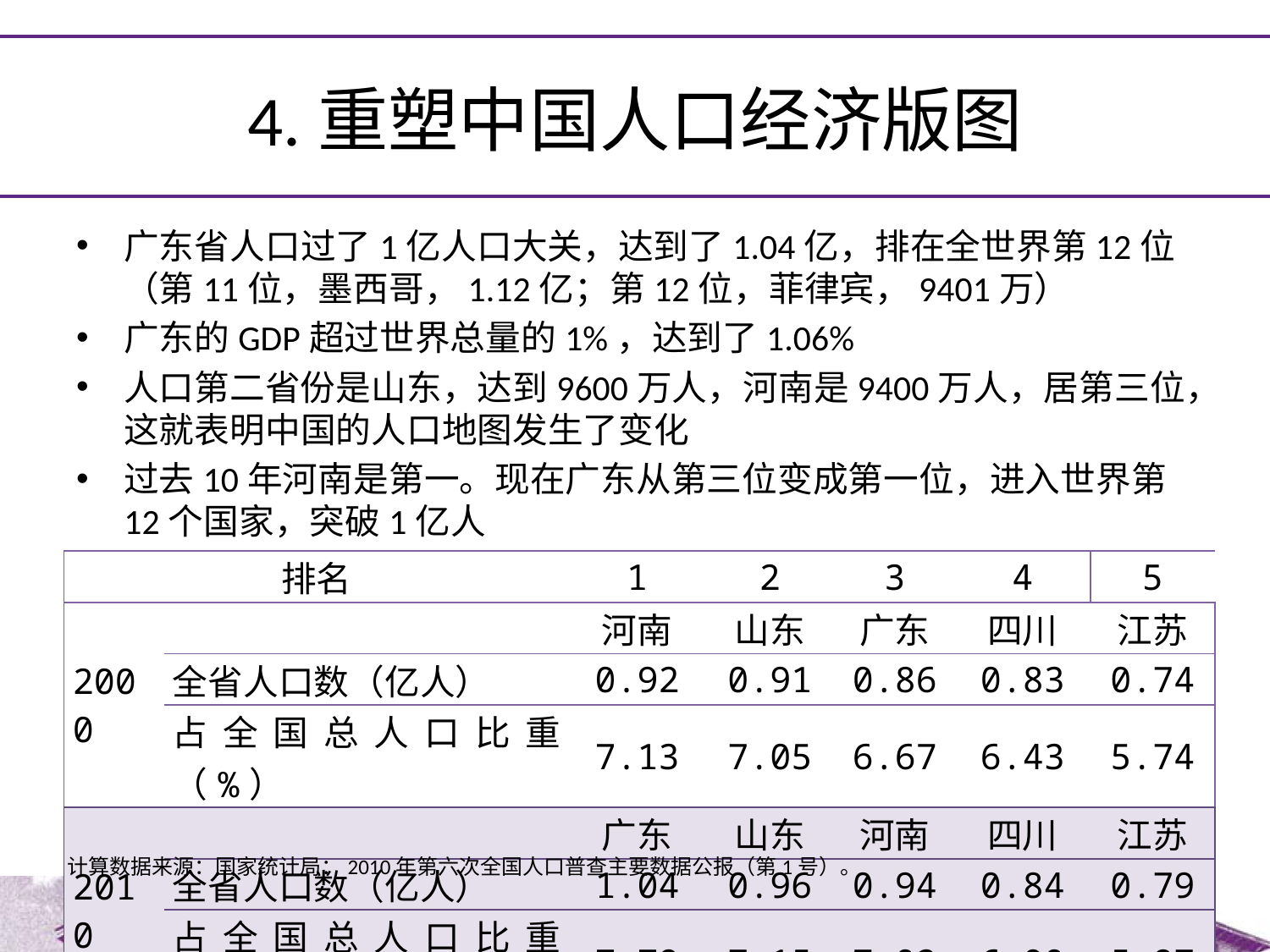

# 4.重塑中国人口经济版图
广东省人口过了1亿人口大关，达到了1.04亿，排在全世界第12位（第11位，墨西哥，1.12亿；第12位，菲律宾，9401万）
广东的GDP超过世界总量的1%，达到了1.06%
人口第二省份是山东，达到9600万人，河南是9400万人，居第三位，这就表明中国的人口地图发生了变化
过去10年河南是第一。现在广东从第三位变成第一位，进入世界第12个国家，突破1亿人
| 排名 |  | 1 | 2 | 3 | 4 | 5 |
| --- | --- | --- | --- | --- | --- | --- |
| 2000 |  | 河南 | 山东 | 广东 | 四川 | 江苏 |
|  | 全省人口数（亿人） | 0.92 | 0.91 | 0.86 | 0.83 | 0.74 |
|  | 占全国总人口比重（%） | 7.13 | 7.05 | 6.67 | 6.43 | 5.74 |
| 2010 |  | 广东 | 山东 | 河南 | 四川 | 江苏 |
|  | 全省人口数（亿人） | 1.04 | 0.96 | 0.94 | 0.84 | 0.79 |
|  | 占全国总人口比重（%） | 7.79 | 7.15 | 7.02 | 6.00 | 5.87 |
计算数据来源：国家统计局：2010年第六次全国人口普查主要数据公报（第1号）。